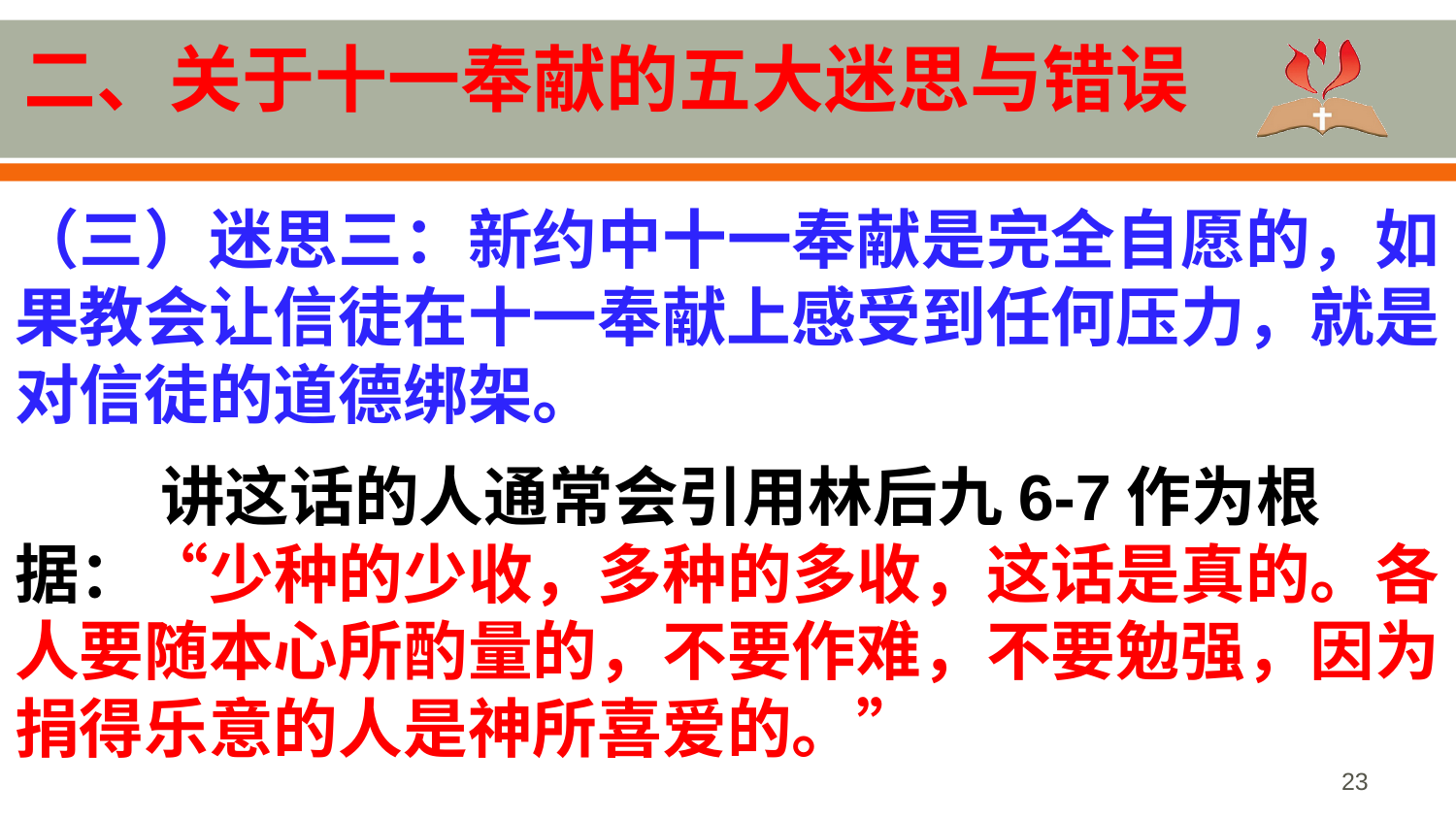

# 二、关于十一奉献的五大迷思与错误
（三）迷思三：新约中十一奉献是完全自愿的，如果教会让信徒在十一奉献上感受到任何压力，就是对信徒的道德绑架。
	讲这话的人通常会引用林后九6-7作为根据：“少种的少收，多种的多收，这话是真的。各人要随本心所酌量的，不要作难，不要勉强，因为捐得乐意的人是神所喜爱的。”

23